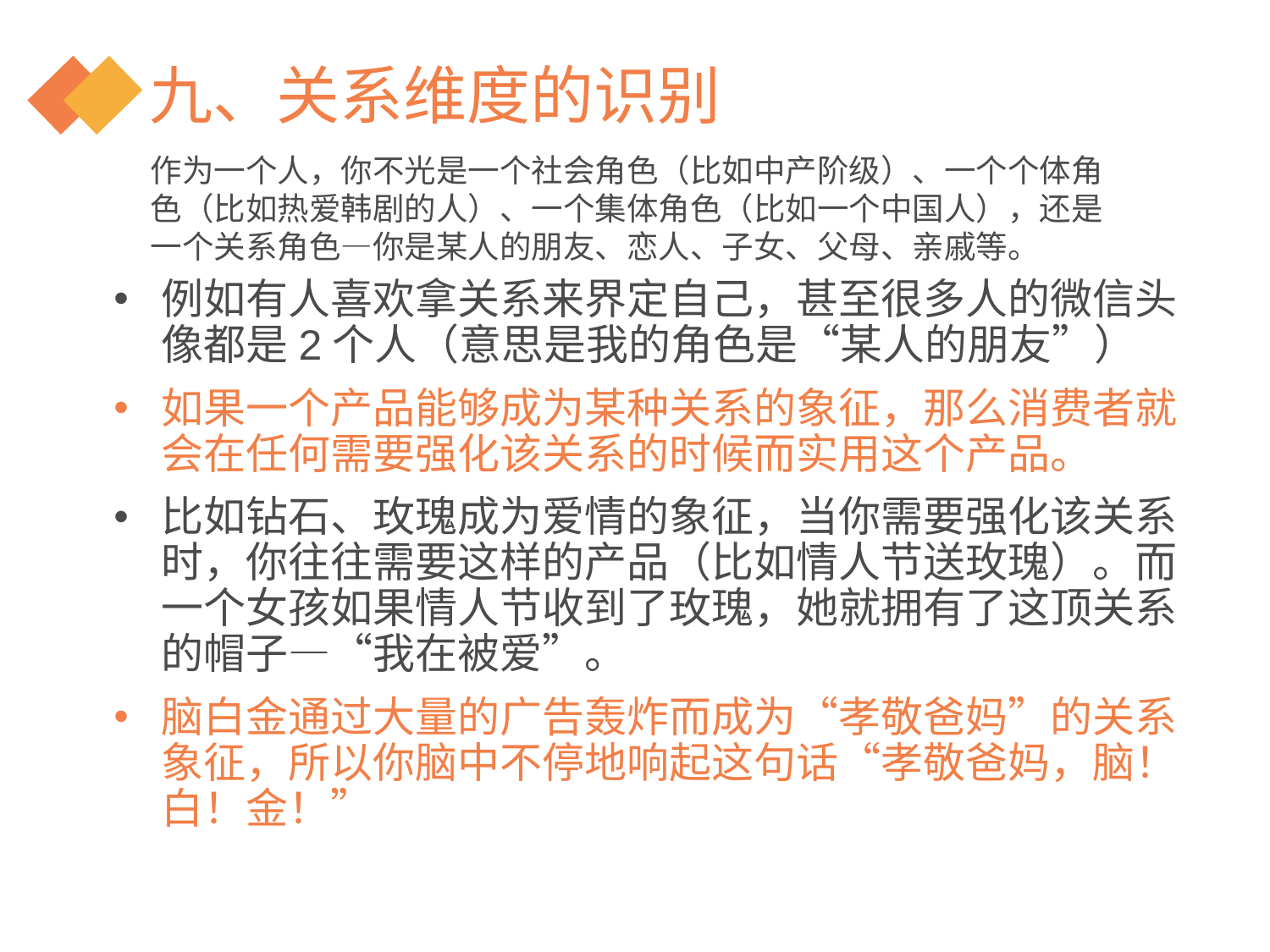

# 九、关系维度的识别
作为一个人，你不光是一个社会角色（比如中产阶级）、一个个体角色（比如热爱韩剧的人）、一个集体角色（比如一个中国人），还是一个关系角色—你是某人的朋友、恋人、子女、父母、亲戚等。
例如有人喜欢拿关系来界定自己，甚至很多人的微信头像都是2个人（意思是我的角色是“某人的朋友”）
如果一个产品能够成为某种关系的象征，那么消费者就会在任何需要强化该关系的时候而实用这个产品。
比如钻石、玫瑰成为爱情的象征，当你需要强化该关系时，你往往需要这样的产品（比如情人节送玫瑰）。而一个女孩如果情人节收到了玫瑰，她就拥有了这顶关系的帽子—“我在被爱”。
脑白金通过大量的广告轰炸而成为“孝敬爸妈”的关系象征，所以你脑中不停地响起这句话“孝敬爸妈，脑！白！金！”